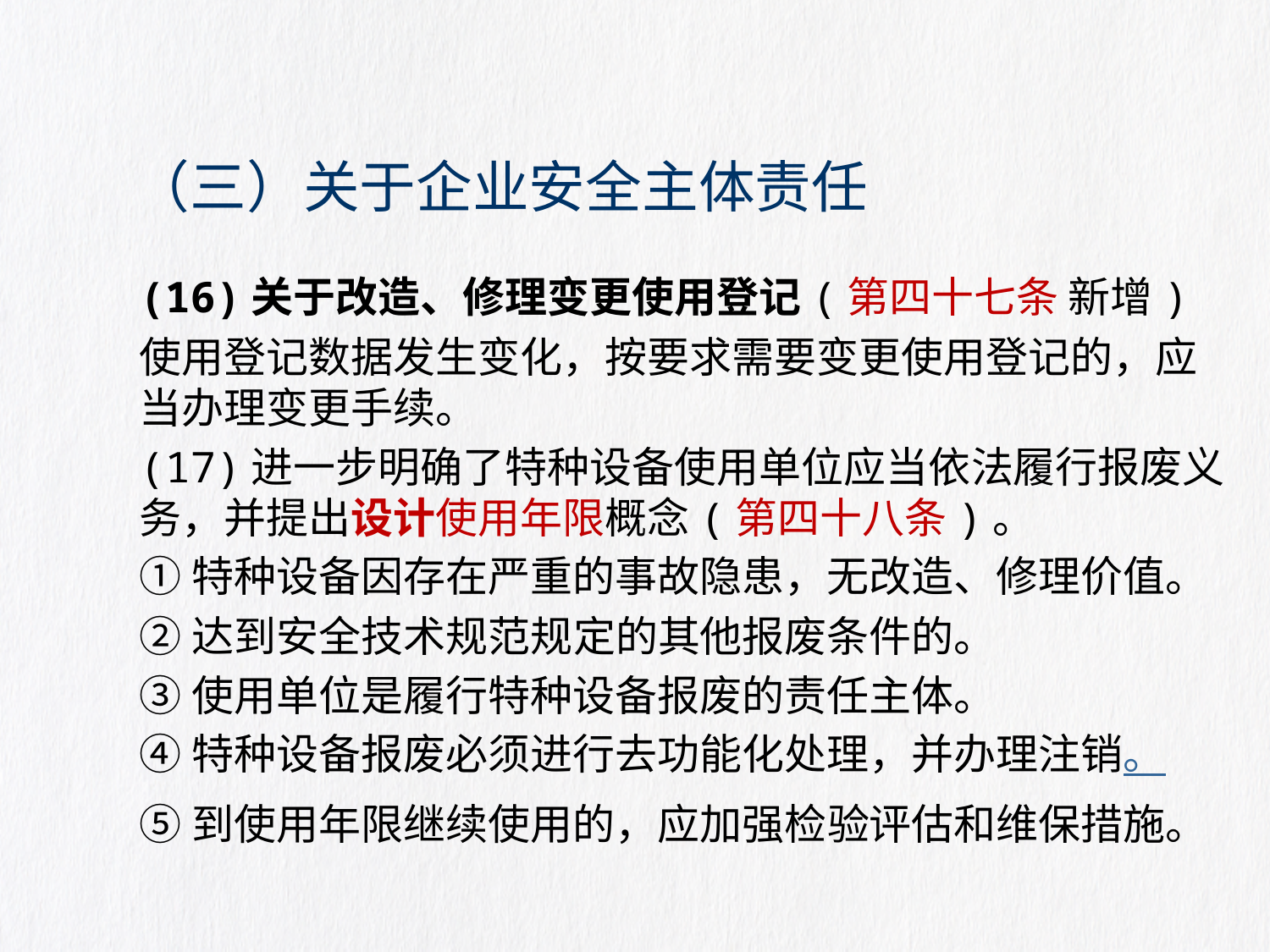

# （三）关于企业安全主体责任
(16)关于改造、修理变更使用登记(第四十七条 新增)
使用登记数据发生变化，按要求需要变更使用登记的，应当办理变更手续。
(17)进一步明确了特种设备使用单位应当依法履行报废义务，并提出设计使用年限概念(第四十八条)。
①特种设备因存在严重的事故隐患，无改造、修理价值。
②达到安全技术规范规定的其他报废条件的。
③使用单位是履行特种设备报废的责任主体。
④特种设备报废必须进行去功能化处理，并办理注销。
⑤到使用年限继续使用的，应加强检验评估和维保措施。
42